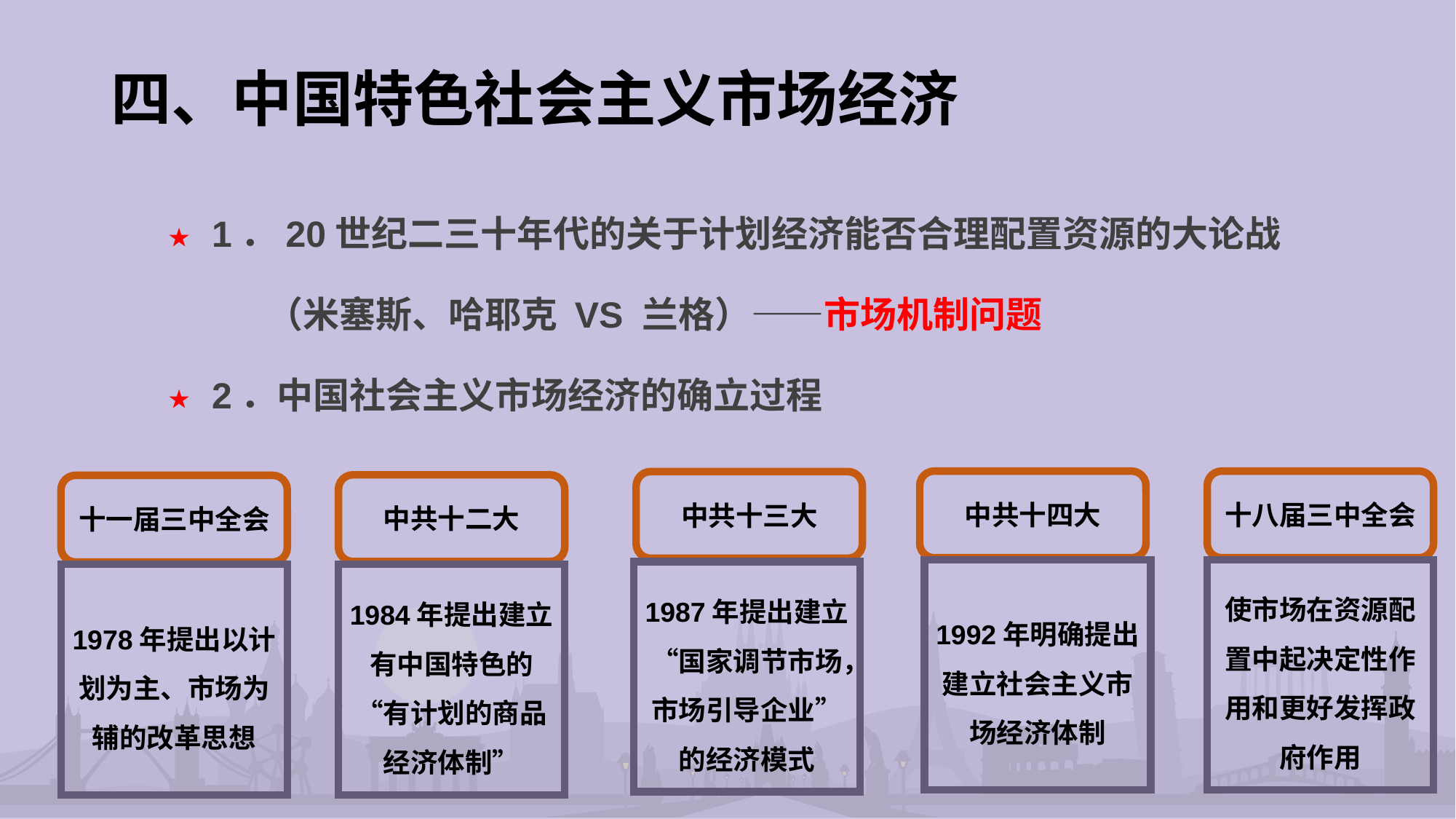

# 四、中国特色社会主义市场经济
★ 1．20世纪二三十年代的关于计划经济能否合理配置资源的大论战
           （米塞斯、哈耶克 VS 兰格）——市场机制问题
★ 2．中国社会主义市场经济的确立过程

中共十四大
十八届三中全会
中共十三大
中共十二大
十一届三中全会
1992年明确提出建立社会主义市场经济体制
使市场在资源配置中起决定性作用和更好发挥政府作用
1987年提出建立“国家调节市场，市场引导企业”的经济模式
1978年提出以计划为主、市场为辅的改革思想
1984年提出建立有中国特色的“有计划的商品经济体制”